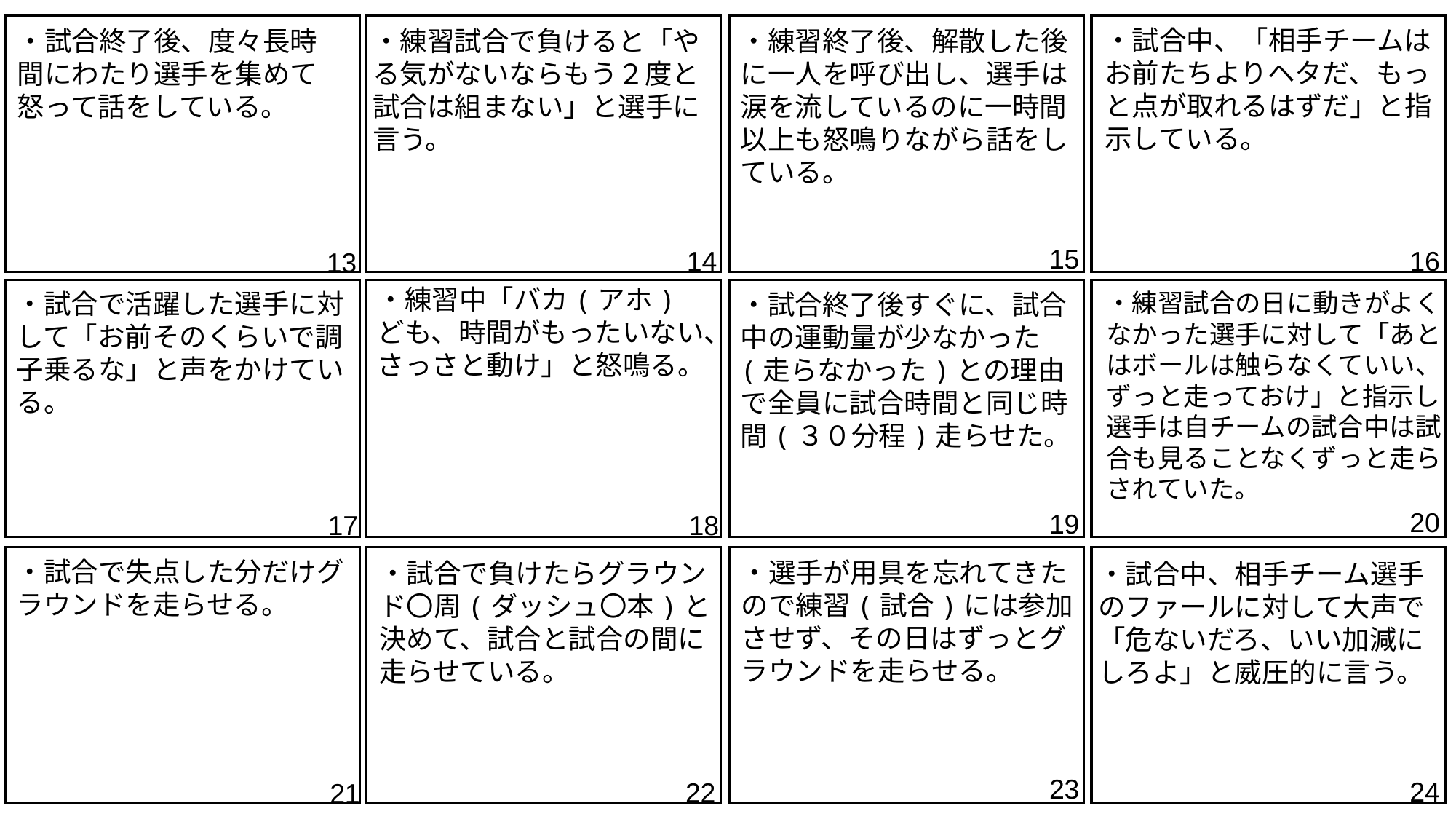

・試合中、「相手チームはお前たちよりヘタだ、もっと点が取れるはずだ」と指示している。
・練習終了後、解散した後に一人を呼び出し、選手は涙を流しているのに一時間以上も怒鳴りながら話をしている。
・試合終了後、度々長時間にわたり選手を集めて怒って話をしている。
・練習試合で負けると「やる気がないならもう２度と試合は組まない」と選手に言う。
15
14
16
13
・練習中「バカ(アホ)ども、時間がもったいない、さっさと動け」と怒鳴る。

・試合で活躍した選手に対して「お前そのくらいで調子乗るな」と声をかけている。
・練習試合の日に動きがよくなかった選手に対して「あとはボールは触らなくていい、ずっと走っておけ」と指示し選手は自チームの試合中は試合も見ることなくずっと走らされていた。
・試合終了後すぐに、試合中の運動量が少なかった(走らなかった)との理由で全員に試合時間と同じ時間(３０分程)走らせた。
20
19
17
18

・試合で失点した分だけグラウンドを走らせる。
・選手が用具を忘れてきたので練習(試合)には参加させず、その日はずっとグラウンドを走らせる。
・試合で負けたらグラウンド〇周(ダッシュ〇本)と決めて、試合と試合の間に走らせている。
・試合中、相手チーム選手のファールに対して大声で「危ないだろ、いい加減にしろよ」と威圧的に言う。
23
24
22
21